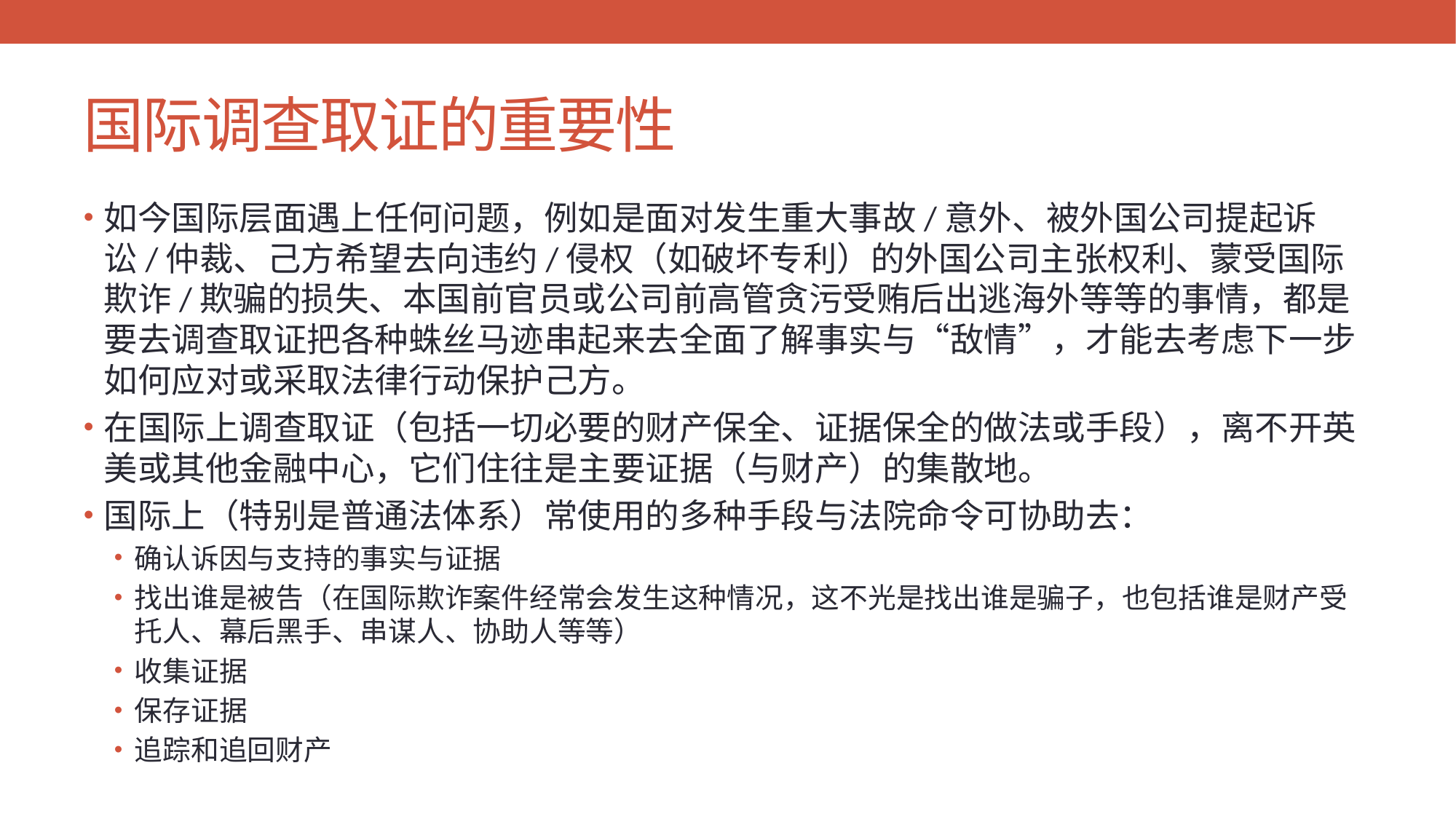

# 国际调查取证的重要性
如今国际层面遇上任何问题，例如是面对发生重大事故/意外、被外国公司提起诉讼/仲裁、己方希望去向违约/侵权（如破坏专利）的外国公司主张权利、蒙受国际欺诈/欺骗的损失、本国前官员或公司前高管贪污受贿后出逃海外等等的事情，都是要去调查取证把各种蛛丝马迹串起来去全面了解事实与“敌情”，才能去考虑下一步如何应对或采取法律行动保护己方。
在国际上调查取证（包括一切必要的财产保全、证据保全的做法或手段），离不开英美或其他金融中心，它们住往是主要证据（与财产）的集散地。
国际上（特别是普通法体系）常使用的多种手段与法院命令可协助去：
确认诉因与支持的事实与证据
找出谁是被告（在国际欺诈案件经常会发生这种情况，这不光是找出谁是骗子，也包括谁是财产受托人、幕后黑手、串谋人、协助人等等）
收集证据
保存证据
追踪和追回财产